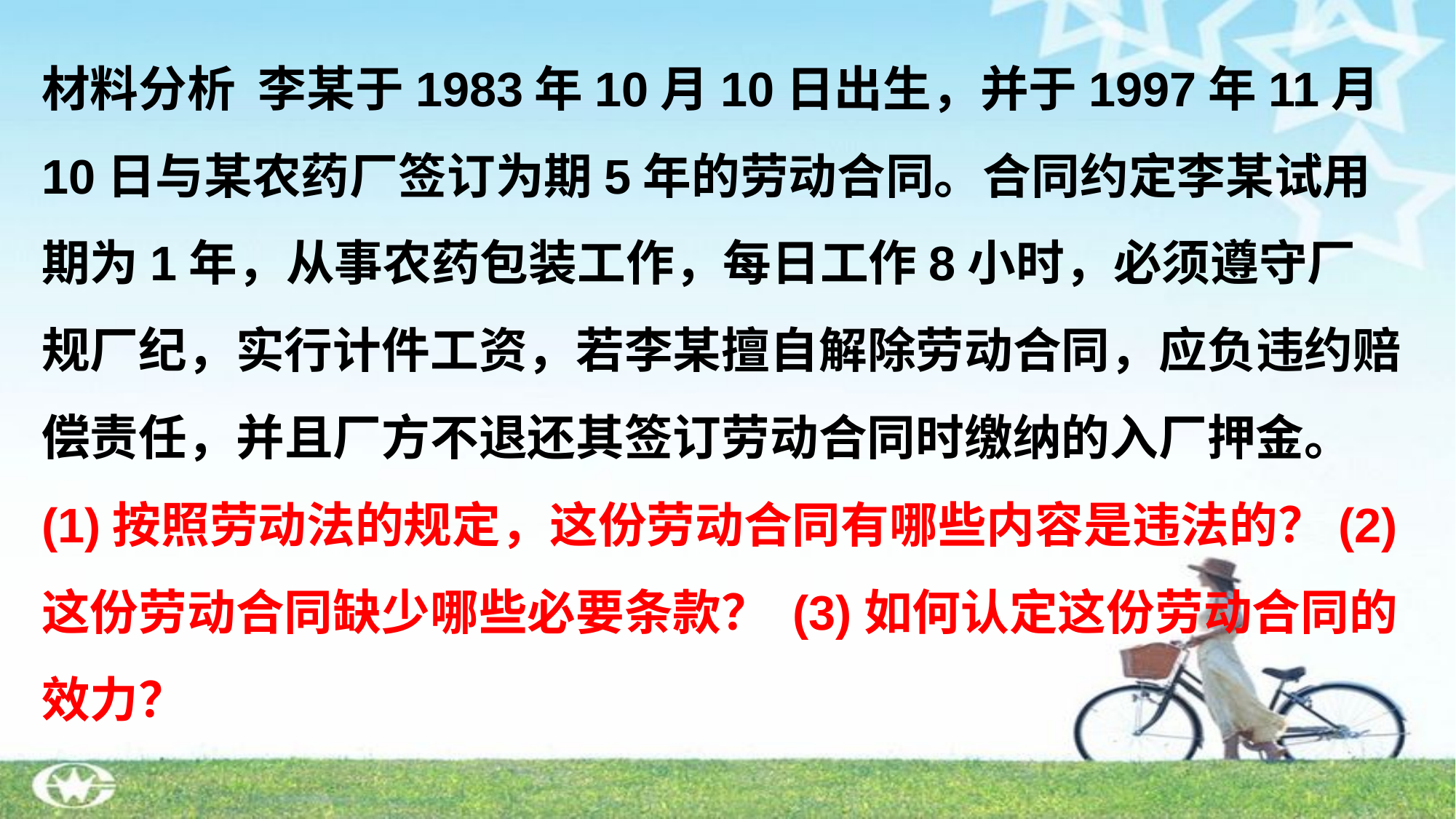

材料分析  李某于1983年10月10日出生，并于1997年11月10日与某农药厂签订为期5年的劳动合同。合同约定李某试用期为1年，从事农药包装工作，每日工作8小时，必须遵守厂规厂纪，实行计件工资，若李某擅自解除劳动合同，应负违约赔偿责任，并且厂方不退还其签订劳动合同时缴纳的入厂押金。
(1)按照劳动法的规定，这份劳动合同有哪些内容是违法的？(2)这份劳动合同缺少哪些必要条款？ (3)如何认定这份劳动合同的效力？